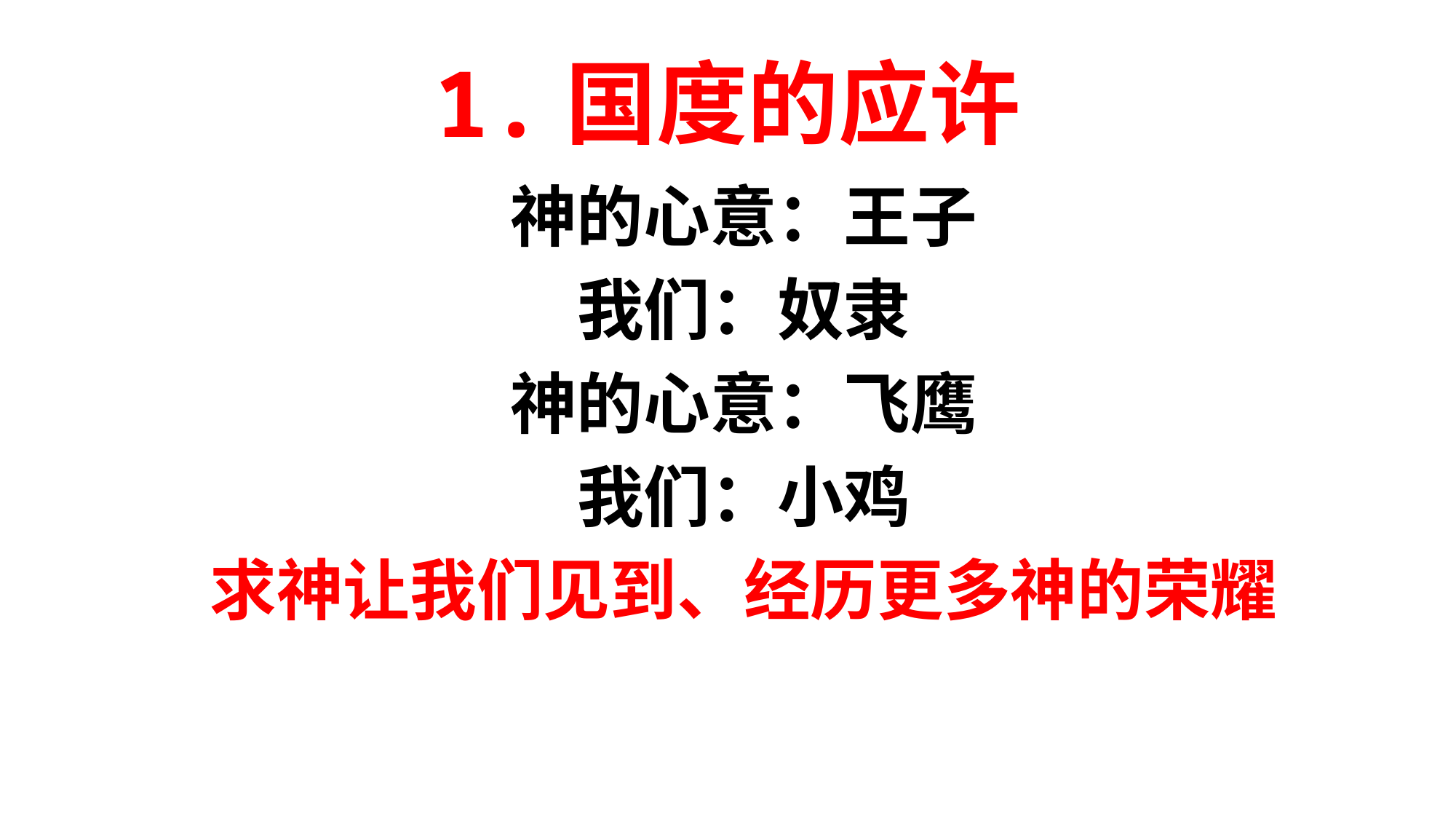

# 1.国度的应许
神的心意：王子
我们：奴隶
神的心意：飞鹰
我们：小鸡
求神让我们见到、经历更多神的荣耀